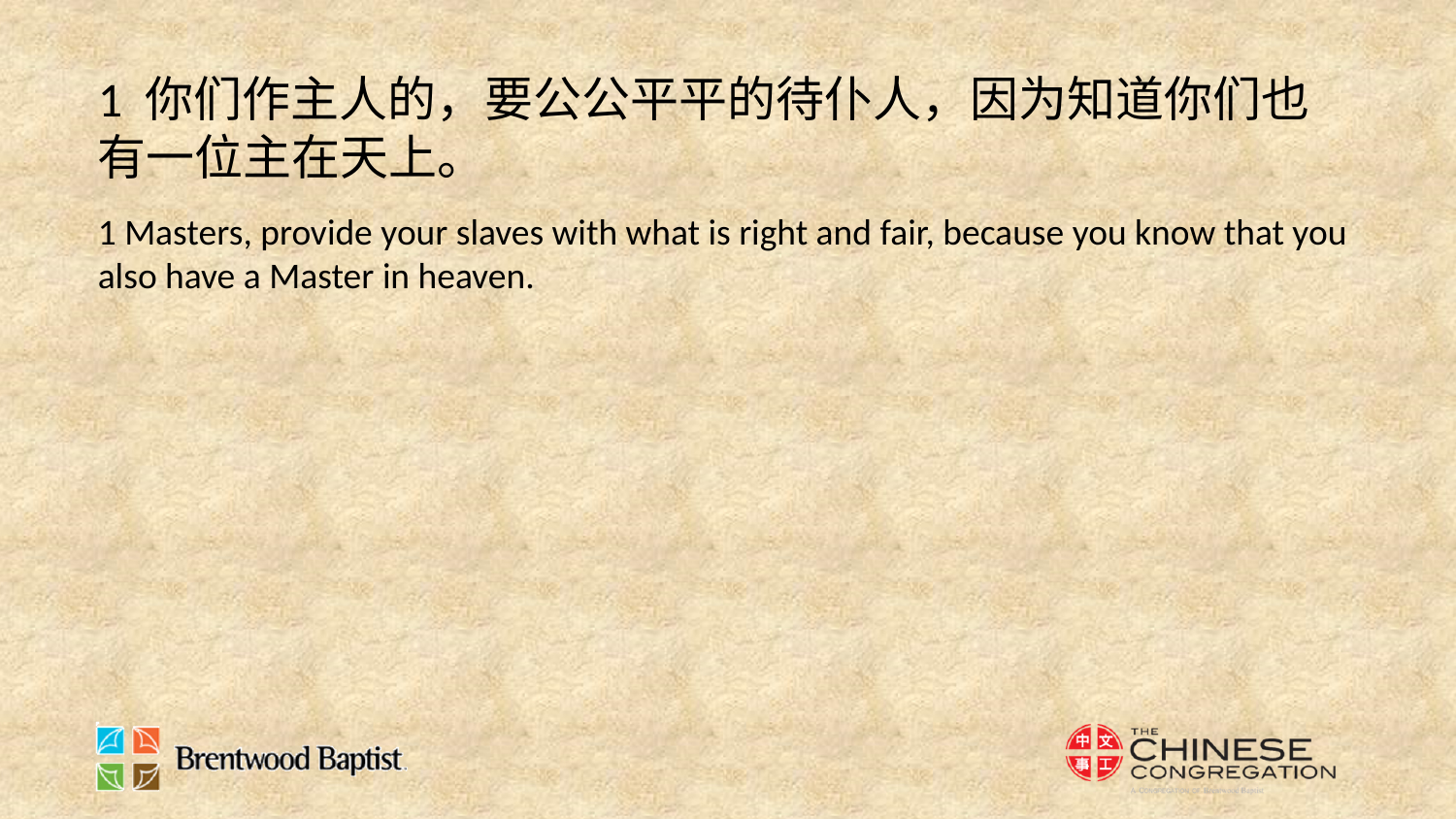

1 你们作主人的，要公公平平的待仆人，因为知道你们也有一位主在天上。

1 Masters, provide your slaves with what is right and fair, because you know that you also have a Master in heaven.